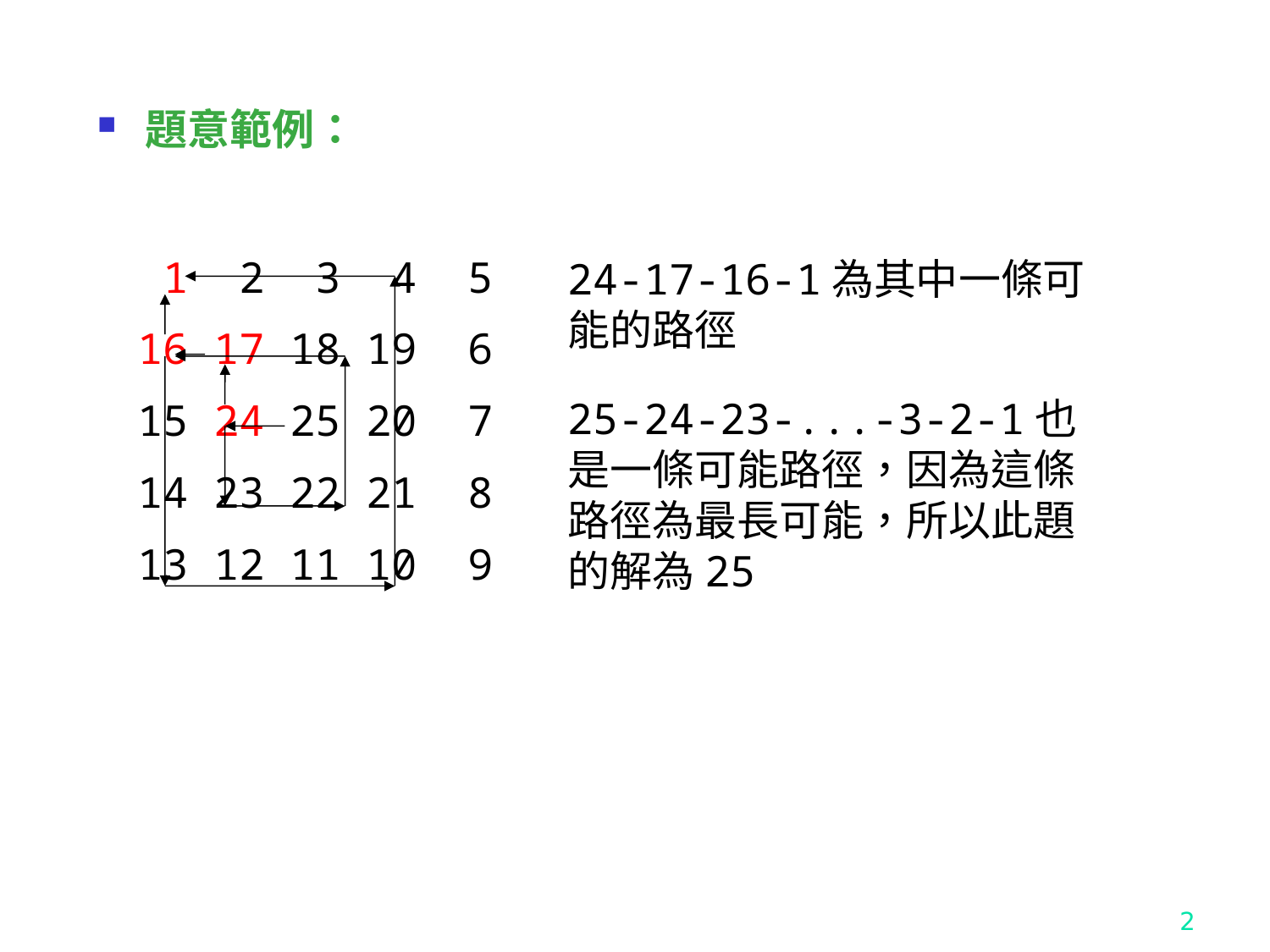

題意範例：
 1  2  3  4  5
16 17 18 19  6
15 24 25 20  7
14 23 22 21  8
13 12 11 10  9
24-17-16-1為其中一條可能的路徑

25-24-23-...-3-2-1也是一條可能路徑，因為這條路徑為最長可能，所以此題的解為25

2